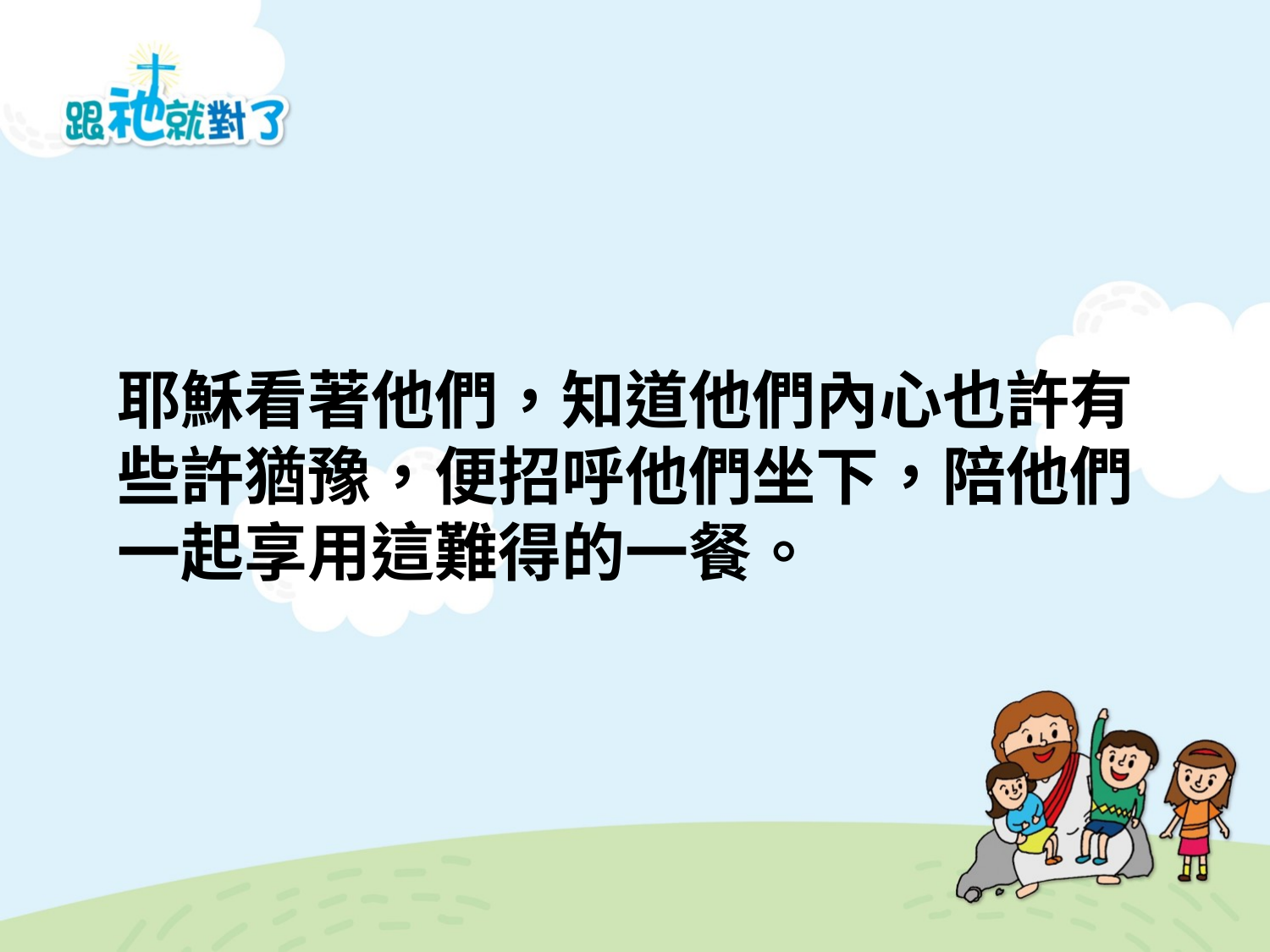

耶穌看著他們，知道他們內心也許有些許猶豫，便招呼他們坐下，陪他們一起享用這難得的一餐。